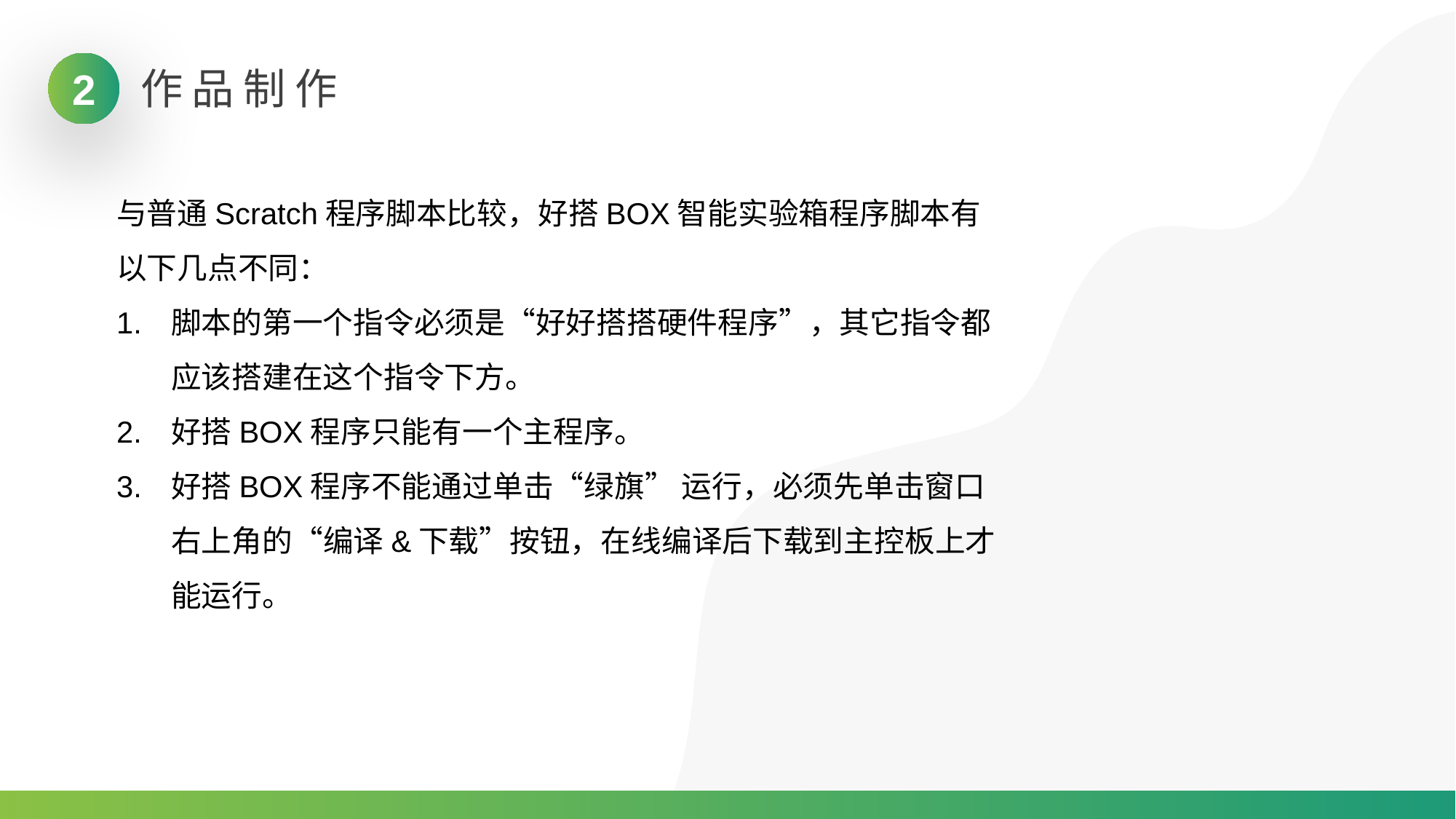

2
作品制作
与普通Scratch程序脚本比较，好搭BOX智能实验箱程序脚本有以下几点不同：
脚本的第一个指令必须是“好好搭搭硬件程序”，其它指令都应该搭建在这个指令下方。
好搭BOX程序只能有一个主程序。
好搭BOX程序不能通过单击“绿旗” 运行，必须先单击窗口右上角的“编译&下载”按钮，在线编译后下载到主控板上才能运行。

02